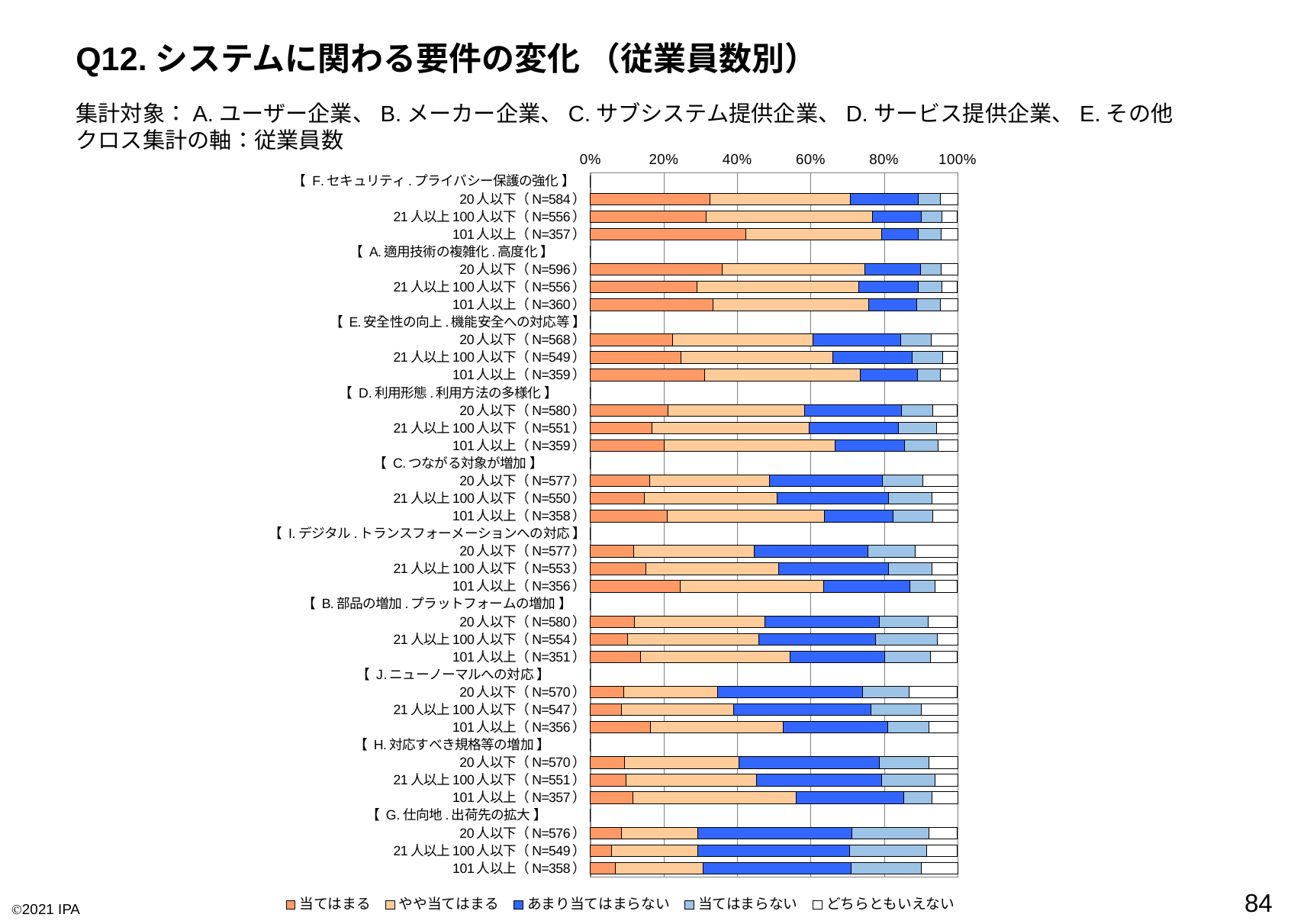

Q12.システムに関わる要件の変化 （従業員数別）
集計対象：A.ユーザー企業、B.メーカー企業、C.サブシステム提供企業、D.サービス提供企業、E.その他
クロス集計の軸：従業員数

### Chart

| Category | 当てはまる | やや当てはまる | あまり当てはまらない | 当てはまらない | どちらともいえない |
|---|---|---|---|---|---|
| 【 F.セキュリティ.プライバシー保護の強化 】    | 0.0 | 0.0 | 0.0 | 0.0 | 0.0 |
| 20人以下（N=584） | 0.3253424657534247 | 0.3835616438356164 | 0.1832191780821918 | 0.06164383561643835 | 0.046232876712328765 |
| 21人以上100人以下（N=556） | 0.3147482014388489 | 0.45323741007194246 | 0.13309352517985612 | 0.05575539568345324 | 0.04316546762589928 |
| 101人以上（N=357） | 0.42296918767507 | 0.3697478991596639 | 0.10084033613445378 | 0.06162464985994398 | 0.04481792717086835 |
| 【 A.適用技術の複雑化.高度化 】          | 0.0 | 0.0 | 0.0 | 0.0 | 0.0 |
| 20人以下（N=596） | 0.35906040268456374 | 0.38926174496644295 | 0.15100671140939598 | 0.05536912751677853 | 0.04530201342281879 |
| 21人以上100人以下（N=556） | 0.289568345323741 | 0.44064748201438847 | 0.16366906474820145 | 0.06294964028776978 | 0.04316546762589928 |
| 101人以上（N=360） | 0.3333333333333333 | 0.425 | 0.13055555555555556 | 0.06388888888888888 | 0.04722222222222222 |
| 【 E.安全性の向上.機能安全への対応等 】 | 0.0 | 0.0 | 0.0 | 0.0 | 0.0 |
| 20人以下（N=568） | 0.22359154929577466 | 0.38204225352112675 | 0.23943661971830985 | 0.08274647887323944 | 0.0721830985915493 |
| 21人以上100人以下（N=549） | 0.2459016393442623 | 0.41530054644808745 | 0.21493624772313297 | 0.08378870673952642 | 0.04007285974499089 |
| 101人以上（N=359） | 0.31197771587743733 | 0.4233983286908078 | 0.15598885793871867 | 0.06128133704735376 | 0.04735376044568245 |
| 【 D.利用形態.利用方法の多様化 】         | 0.0 | 0.0 | 0.0 | 0.0 | 0.0 |
| 20人以下（N=580） | 0.2103448275862069 | 0.3724137931034483 | 0.2655172413793103 | 0.08448275862068966 | 0.06724137931034482 |
| 21人以上100人以下（N=551） | 0.16696914700544466 | 0.4283121597096189 | 0.24319419237749546 | 0.10526315789473684 | 0.056261343012704176 |
| 101人以上（N=359） | 0.20055710306406685 | 0.46518105849582175 | 0.1894150417827298 | 0.09192200557103064 | 0.052924791086350974 |
| 【 C.つながる対象が増加 】             | 0.0 | 0.0 | 0.0 | 0.0 | 0.0 |
| 20人以下（N=577） | 0.1611785095320624 | 0.32582322357019067 | 0.30849220103986136 | 0.10918544194107452 | 0.09532062391681109 |
| 21人以上100人以下（N=550） | 0.14727272727272728 | 0.3618181818181818 | 0.30363636363636365 | 0.11818181818181818 | 0.06909090909090909 |
| 101人以上（N=358） | 0.20949720670391062 | 0.4273743016759777 | 0.1871508379888268 | 0.10893854748603352 | 0.0670391061452514 |
| 【 I.デジタル.トランスフォーメーションへの対応 】 | 0.0 | 0.0 | 0.0 | 0.0 | 0.0 |
| 20人以下（N=577） | 0.11785095320623917 | 0.3292894280762565 | 0.30849220103986136 | 0.12998266897746968 | 0.11438474870017332 |
| 21人以上100人以下（N=553） | 0.1518987341772152 | 0.3616636528028933 | 0.298372513562387 | 0.11754068716094032 | 0.0705244122965642 |
| 101人以上（N=356） | 0.2443820224719101 | 0.3904494382022472 | 0.23595505617977527 | 0.06741573033707865 | 0.06179775280898876 |
| 【 B.部品の増加.プラットフォームの増加 】     | 0.0 | 0.0 | 0.0 | 0.0 | 0.0 |
| 20人以下（N=580） | 0.1206896551724138 | 0.35517241379310344 | 0.3120689655172414 | 0.1310344827586207 | 0.08103448275862069 |
| 21人以上100人以下（N=554） | 0.10108303249097472 | 0.3574007220216607 | 0.3176895306859206 | 0.16967509025270758 | 0.05415162454873646 |
| 101人以上（N=351） | 0.13675213675213677 | 0.4074074074074074 | 0.2564102564102564 | 0.12535612535612536 | 0.07407407407407407 |
| 【 J.ニューノーマルへの対応 】           | 0.0 | 0.0 | 0.0 | 0.0 | 0.0 |
| 20人以下（N=570） | 0.0912280701754386 | 0.2543859649122807 | 0.39649122807017545 | 0.12631578947368421 | 0.13157894736842105 |
| 21人以上100人以下（N=547） | 0.08409506398537477 | 0.3053016453382084 | 0.37477148080438755 | 0.13711151736745886 | 0.09872029250457039 |
| 101人以上（N=356） | 0.16292134831460675 | 0.36235955056179775 | 0.28370786516853935 | 0.11235955056179775 | 0.07865168539325842 |
| 【 H.対応すべき規格等の増加 】           | 0.0 | 0.0 | 0.0 | 0.0 | 0.0 |
| 20人以下（N=570） | 0.09298245614035087 | 0.3105263157894737 | 0.38421052631578945 | 0.13508771929824562 | 0.07719298245614035 |
| 21人以上100人以下（N=551） | 0.09800362976406533 | 0.35390199637023595 | 0.3411978221415608 | 0.14519056261343014 | 0.06170598911070781 |
| 101人以上（N=357） | 0.11484593837535013 | 0.44537815126050423 | 0.29411764705882354 | 0.07563025210084033 | 0.0700280112044818 |
| 【 G.仕向地.出荷先の拡大 】            | 0.0 | 0.0 | 0.0 | 0.0 | 0.0 |
| 20人以下（N=576） | 0.08506944444444445 | 0.2065972222222222 | 0.4201388888888889 | 0.21006944444444445 | 0.078125 |
| 21人以上100人以下（N=549） | 0.056466302367941715 | 0.23497267759562843 | 0.4134790528233151 | 0.21129326047358835 | 0.08378870673952642 |
| 101人以上（N=358） | 0.0670391061452514 | 0.24022346368715083 | 0.4022346368715084 | 0.19273743016759776 | 0.09776536312849161 |